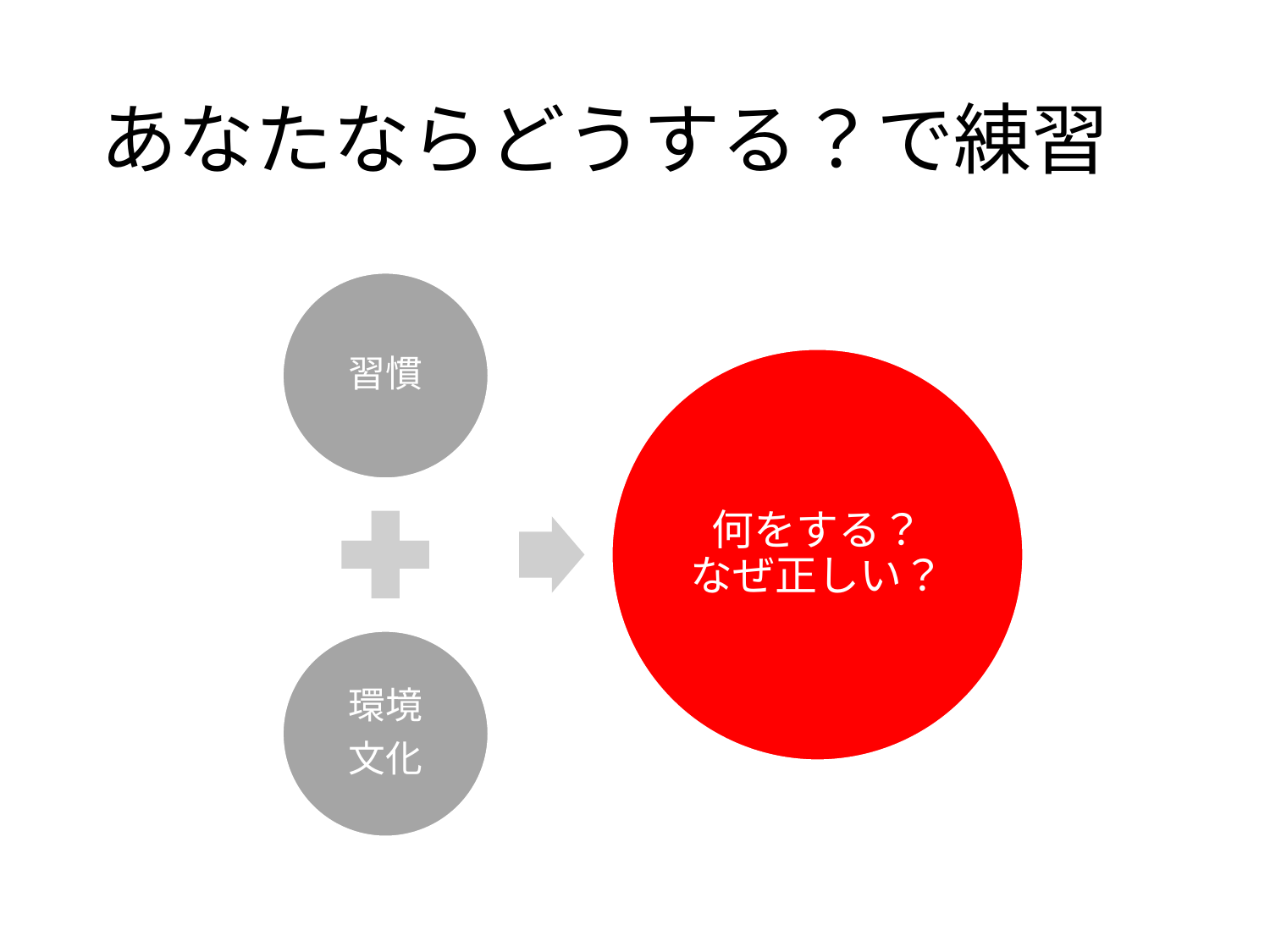

# あなたならどうする？で練習
習慣

環境
文化

何をする？
なぜ正しい？